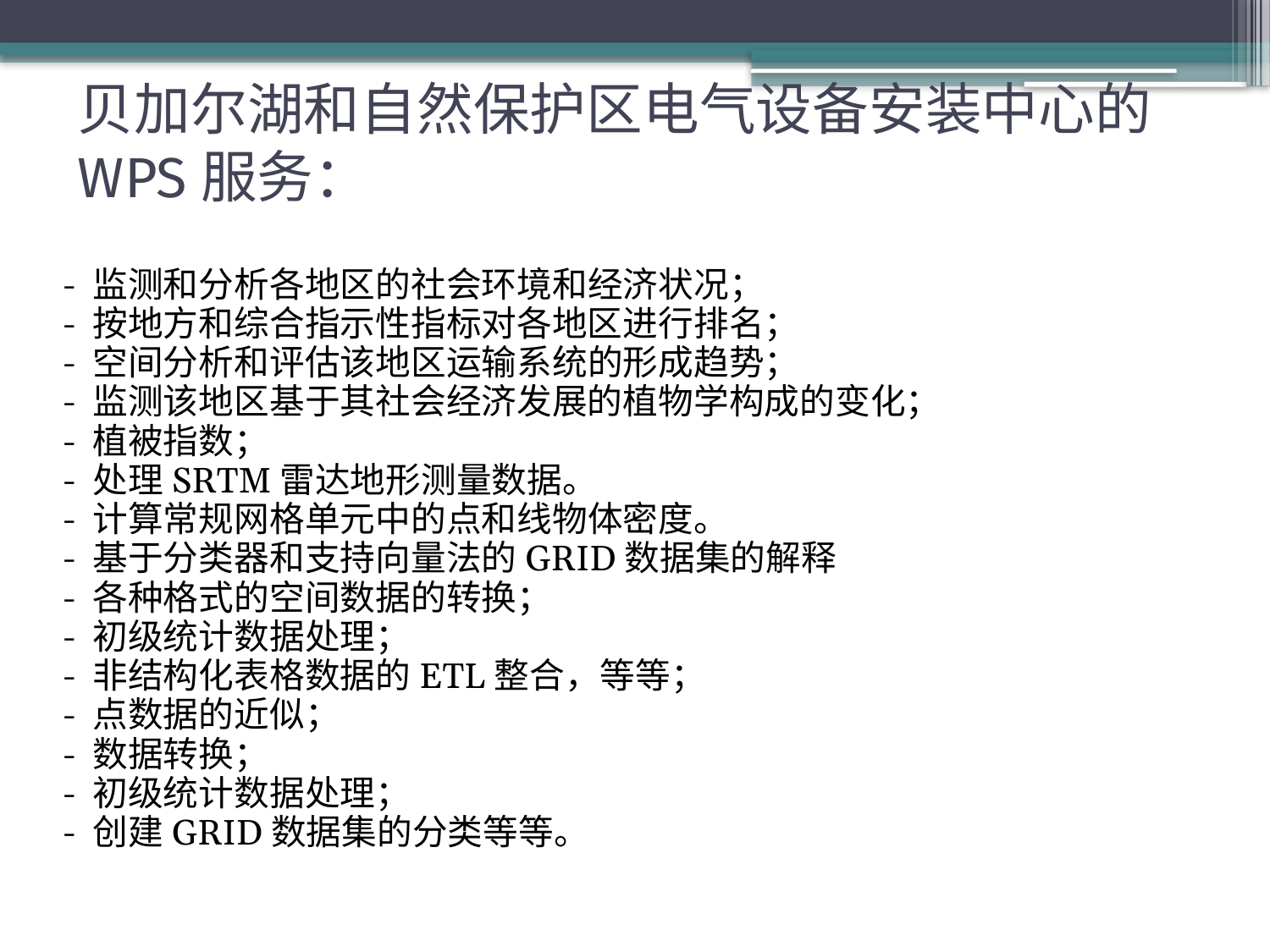

# 贝加尔湖和自然保护区电气设备安装中心的WPS服务：

- 监测和分析各地区的社会环境和经济状况；
- 按地方和综合指示性指标对各地区进行排名；
- 空间分析和评估该地区运输系统的形成趋势；
- 监测该地区基于其社会经济发展的植物学构成的变化；
- 植被指数；
- 处理SRTM雷达地形测量数据。
- 计算常规网格单元中的点和线物体密度。
- 基于分类器和支持向量法的GRID数据集的解释
- 各种格式的空间数据的转换；
- 初级统计数据处理；
- 非结构化表格数据的ETL整合，等等；
- 点数据的近似；
- 数据转换；
- 初级统计数据处理；
- 创建GRID数据集的分类等等。